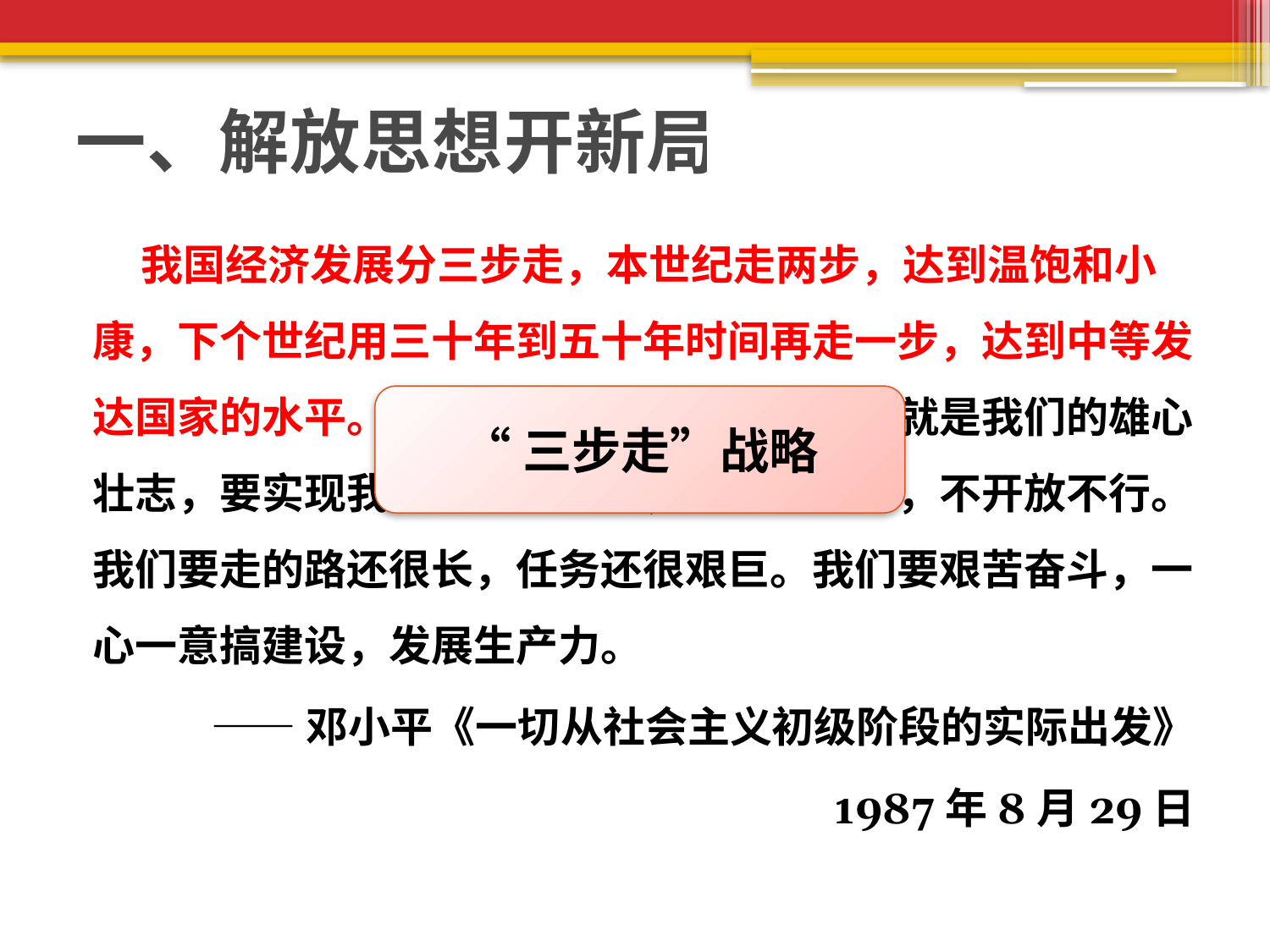

# 一、解放思想开新局
    我国经济发展分三步走，本世纪走两步，达到温饱和小康，下个世纪用三十年到五十年时间再走一步，达到中等发达国家的水平。这就是我们的战略目标，这就是我们的雄心壮志，要实现我们的雄心壮志，不改革不行，不开放不行。我们要走的路还很长，任务还很艰巨。我们要艰苦奋斗，一心一意搞建设，发展生产力。
——邓小平《一切从社会主义初级阶段的实际出发》
1987年8月29日

“三步走”战略